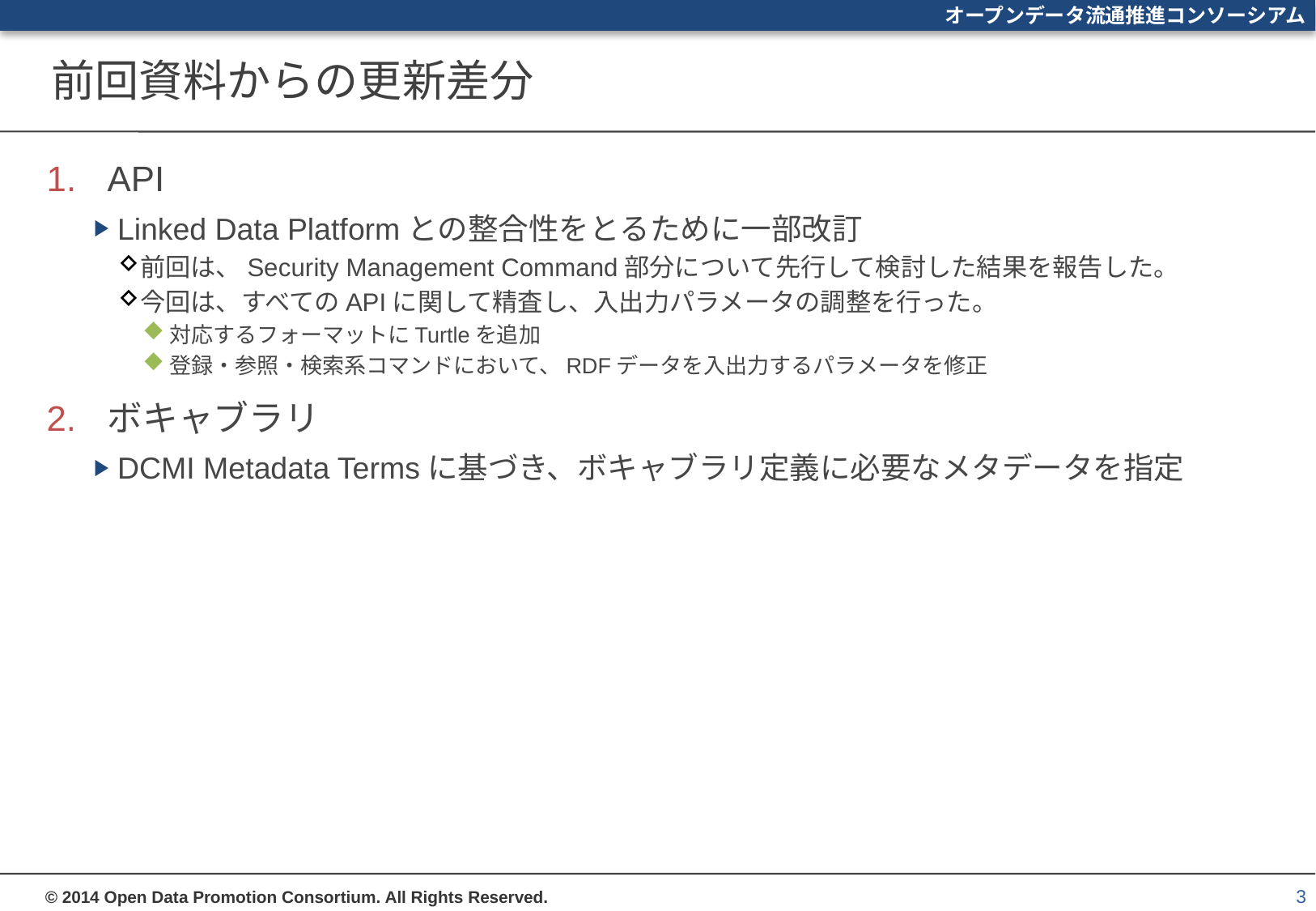

# 前回資料からの更新差分
API
Linked Data Platformとの整合性をとるために一部改訂
前回は、Security Management Command部分について先行して検討した結果を報告した。
今回は、すべてのAPIに関して精査し、入出力パラメータの調整を行った。
対応するフォーマットにTurtleを追加
登録・参照・検索系コマンドにおいて、RDFデータを入出力するパラメータを修正
ボキャブラリ
DCMI Metadata Termsに基づき、ボキャブラリ定義に必要なメタデータを指定
3